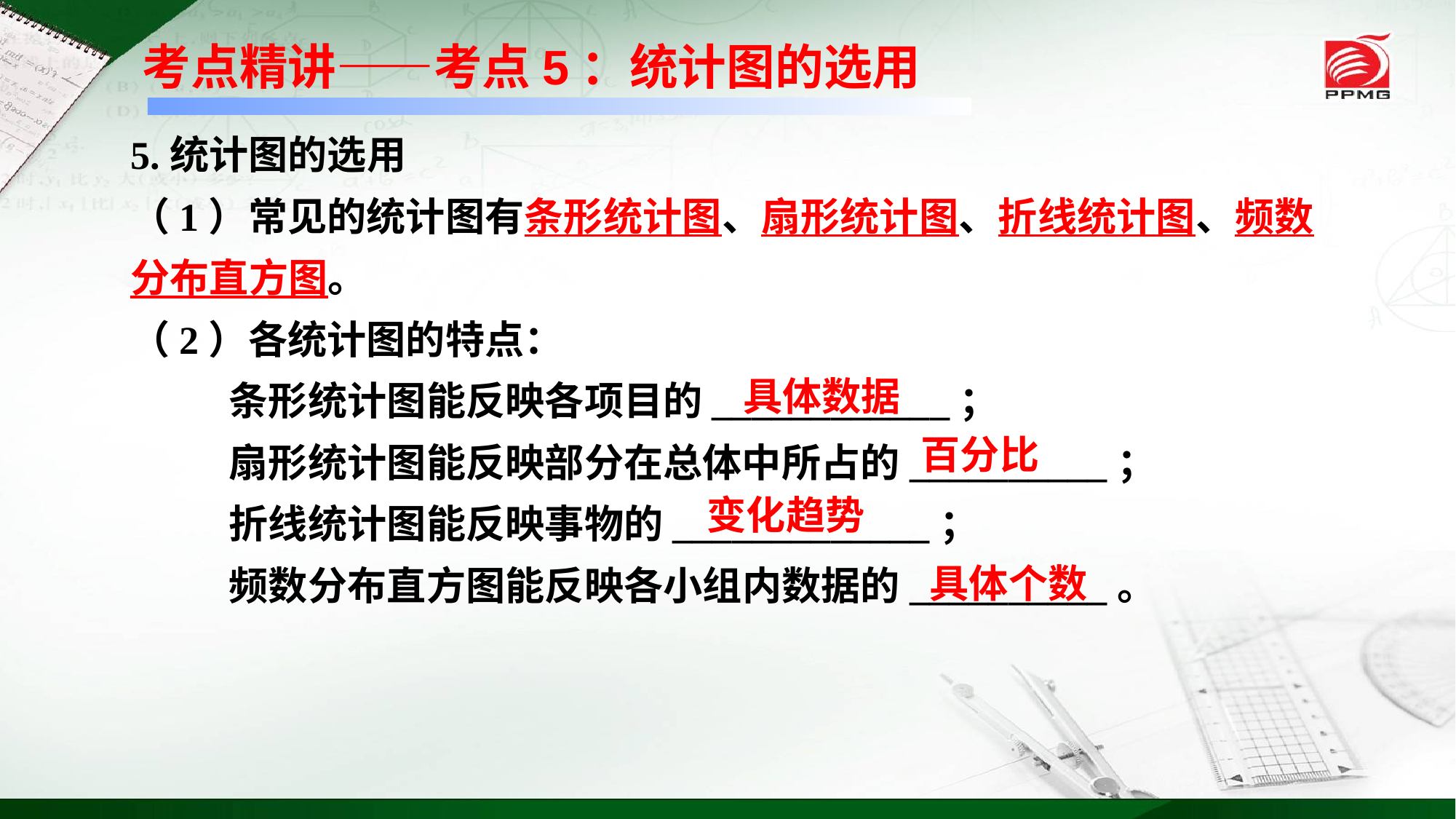

考点精讲——考点5：统计图的选用

5.统计图的选用
（1）常见的统计图有条形统计图、扇形统计图、折线统计图、频数分布直方图。
（2）各统计图的特点：
          条形统计图能反映各项目的____________；
          扇形统计图能反映部分在总体中所占的__________；
          折线统计图能反映事物的_____________；
          频数分布直方图能反映各小组内数据的__________。
具体数据
百分比
变化趋势
具体个数